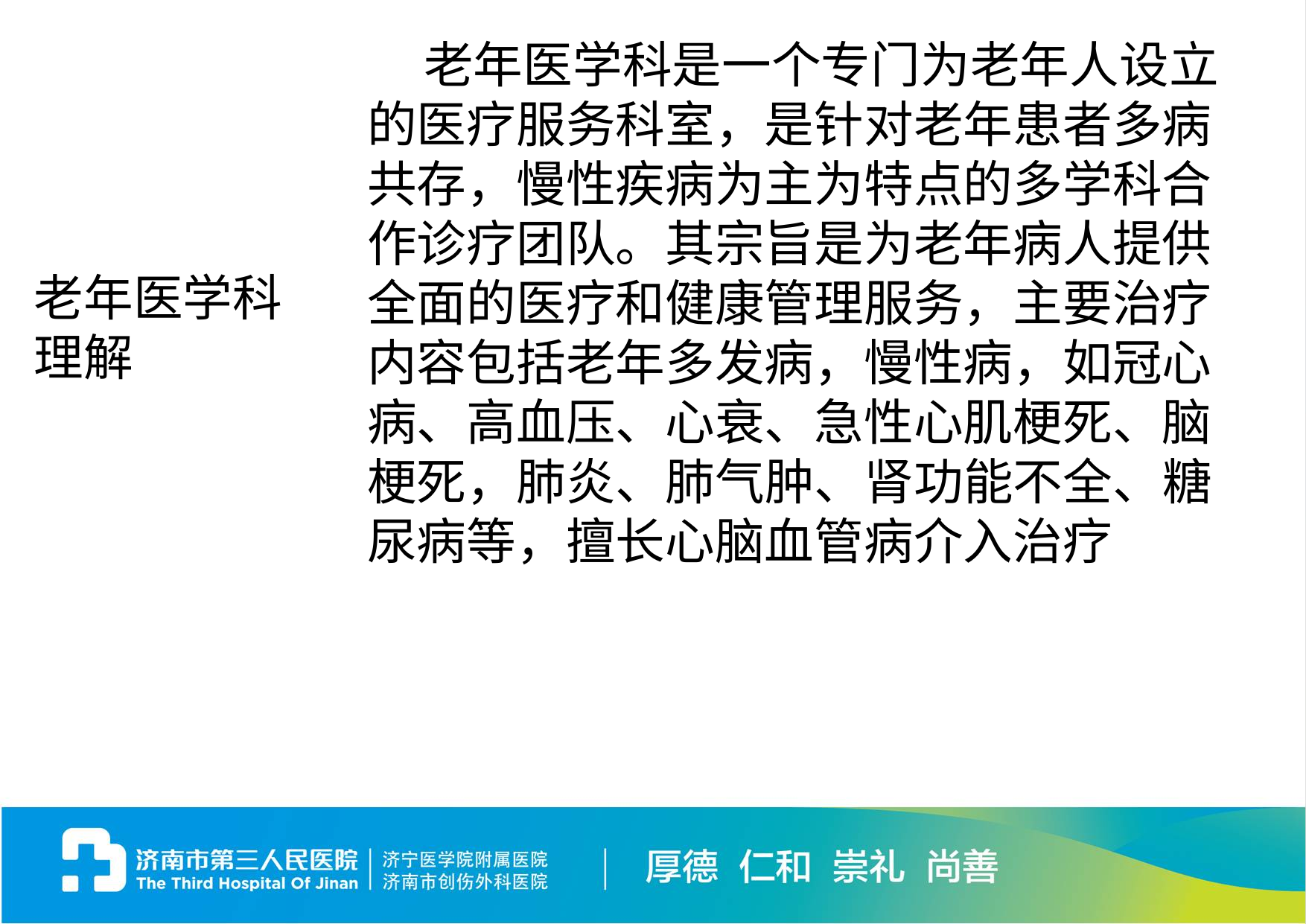

老年医学科是一个专门为老年人设立的医疗服务科室，是针对老年患者多病共存，慢性疾病为主为特点的多学科合作诊疗团队。其宗旨是为老年病人提供全面的医疗和健康管理服务，主要治疗内容包括老年多发病，慢性病，如冠心病、高血压、心衰、急性心肌梗死、脑梗死，肺炎、肺气肿、肾功能不全、糖尿病等，擅长心脑血管病介入治疗
老年医学科理解
医医学科的理解
老年老年医学科的理解医学科的理解